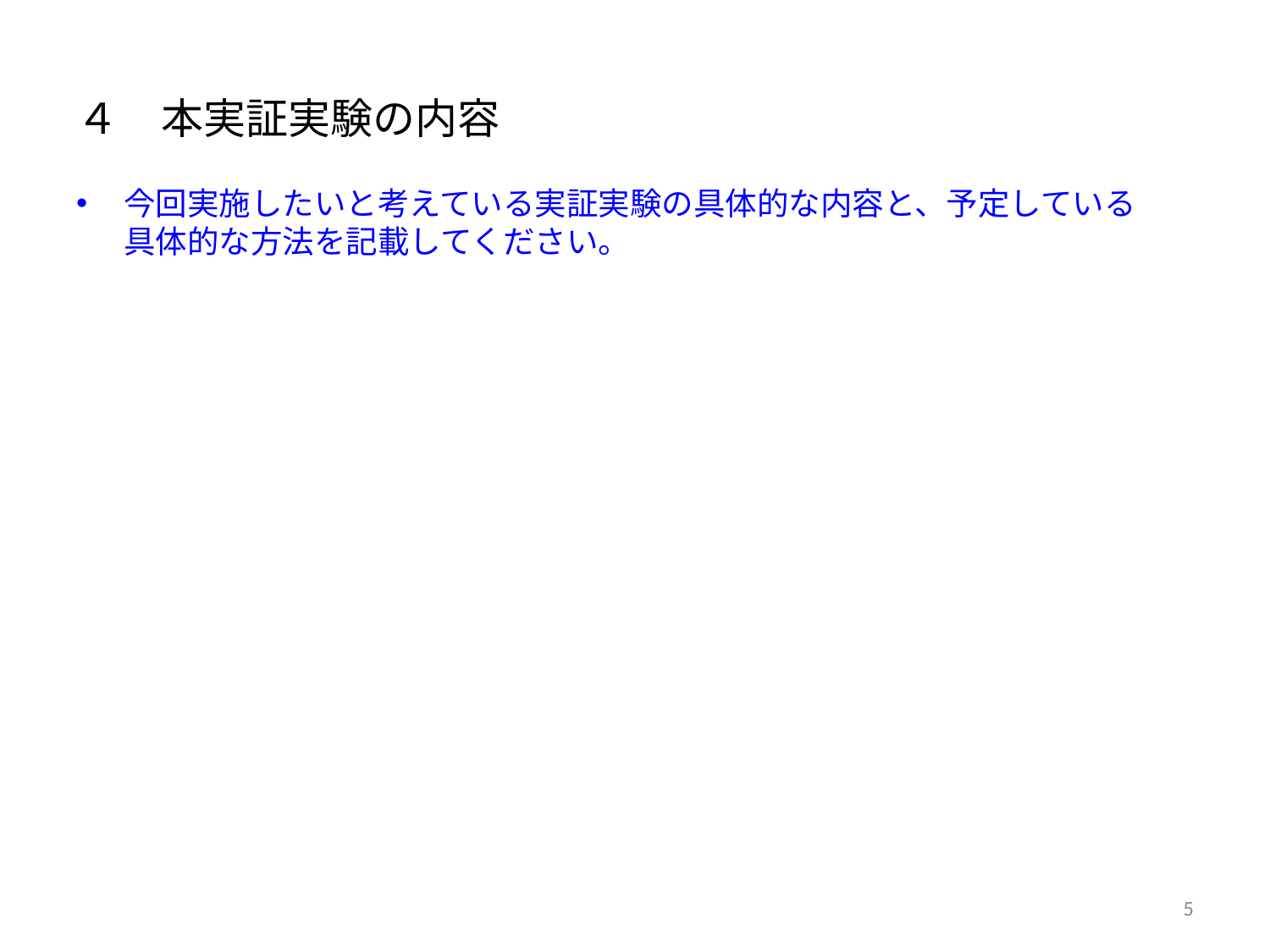

# ４　本実証実験の内容
今回実施したいと考えている実証実験の具体的な内容と、予定している
具体的な方法を記載してください。
5